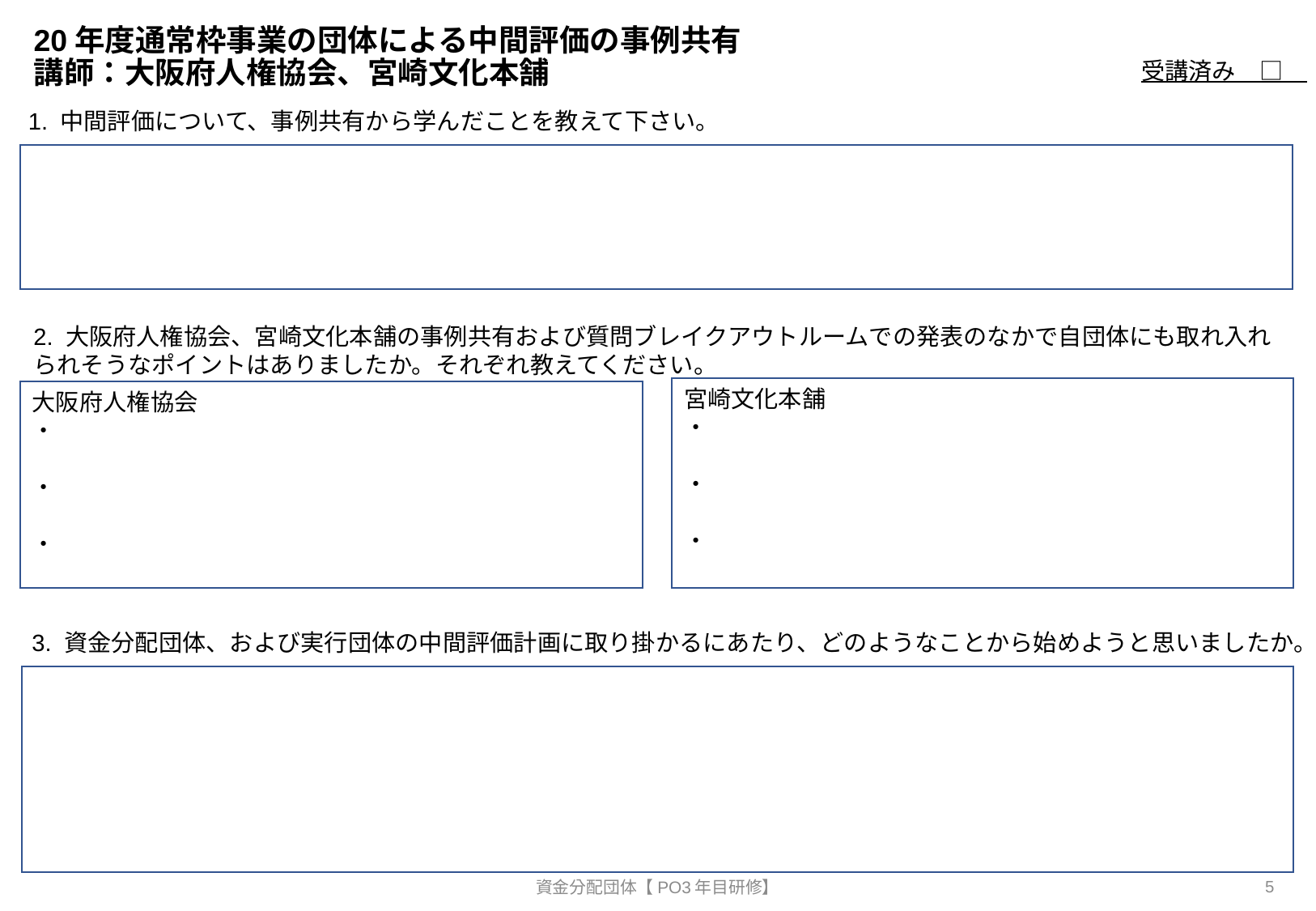

# 20年度通常枠事業の団体による中間評価の事例共有　　 講師：大阪府人権協会、宮崎文化本舗
受講済み　□
1. 中間評価について、事例共有から学んだことを教えて下さい。

2. 大阪府人権協会、宮崎文化本舗の事例共有および質問ブレイクアウトルームでの発表のなかで自団体にも取れ入れられそうなポイントはありましたか。それぞれ教えてください。
宮崎文化本舗
・

・

・

大阪府人権協会
・

・

・

3. 資金分配団体、および実行団体の中間評価計画に取り掛かるにあたり、どのようなことから始めようと思いましたか。

5
資金分配団体【PO3年目研修】